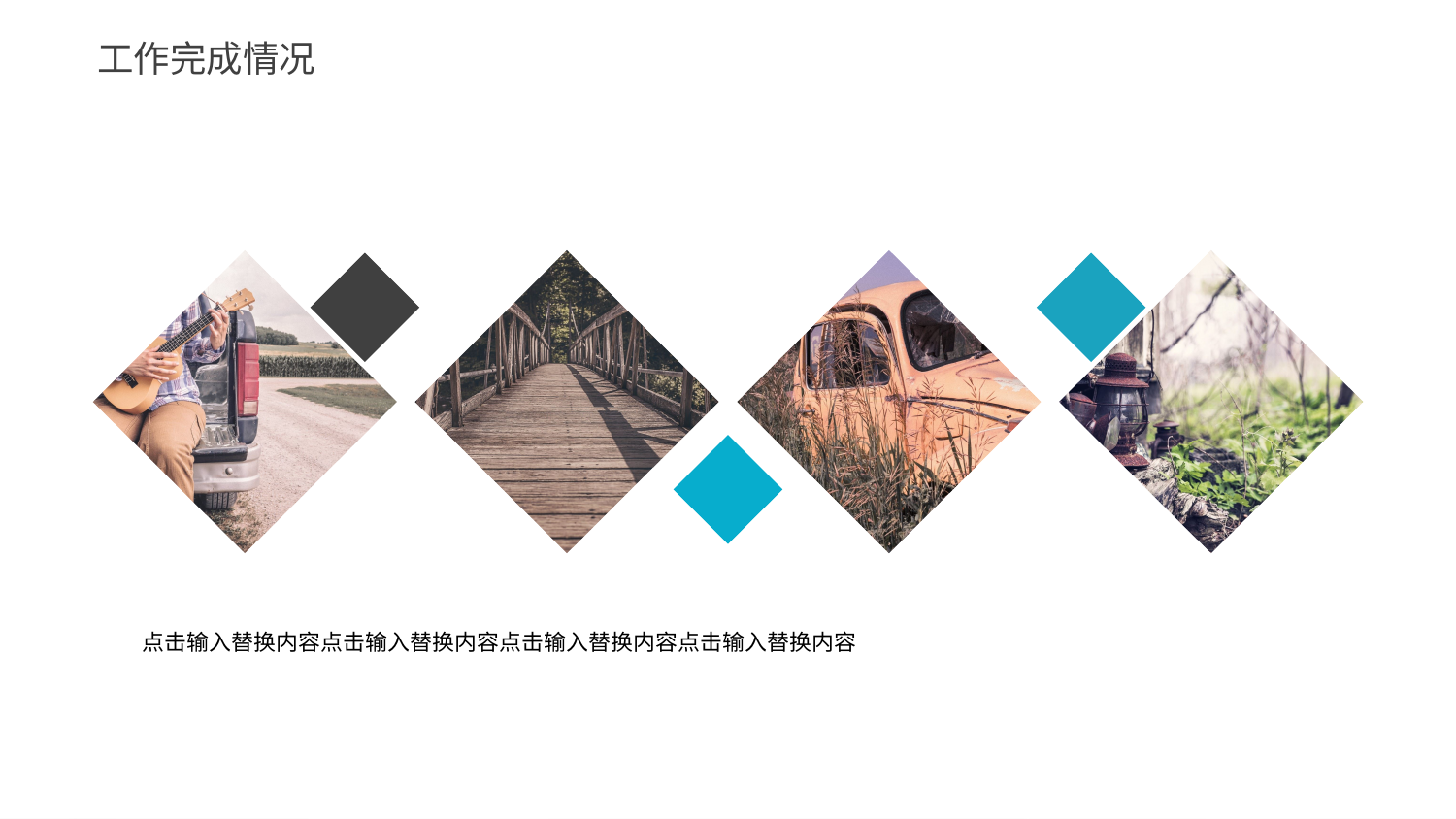

工作完成情况

点击输入替换内容点击输入替换内容点击输入替换内容点击输入替换内容